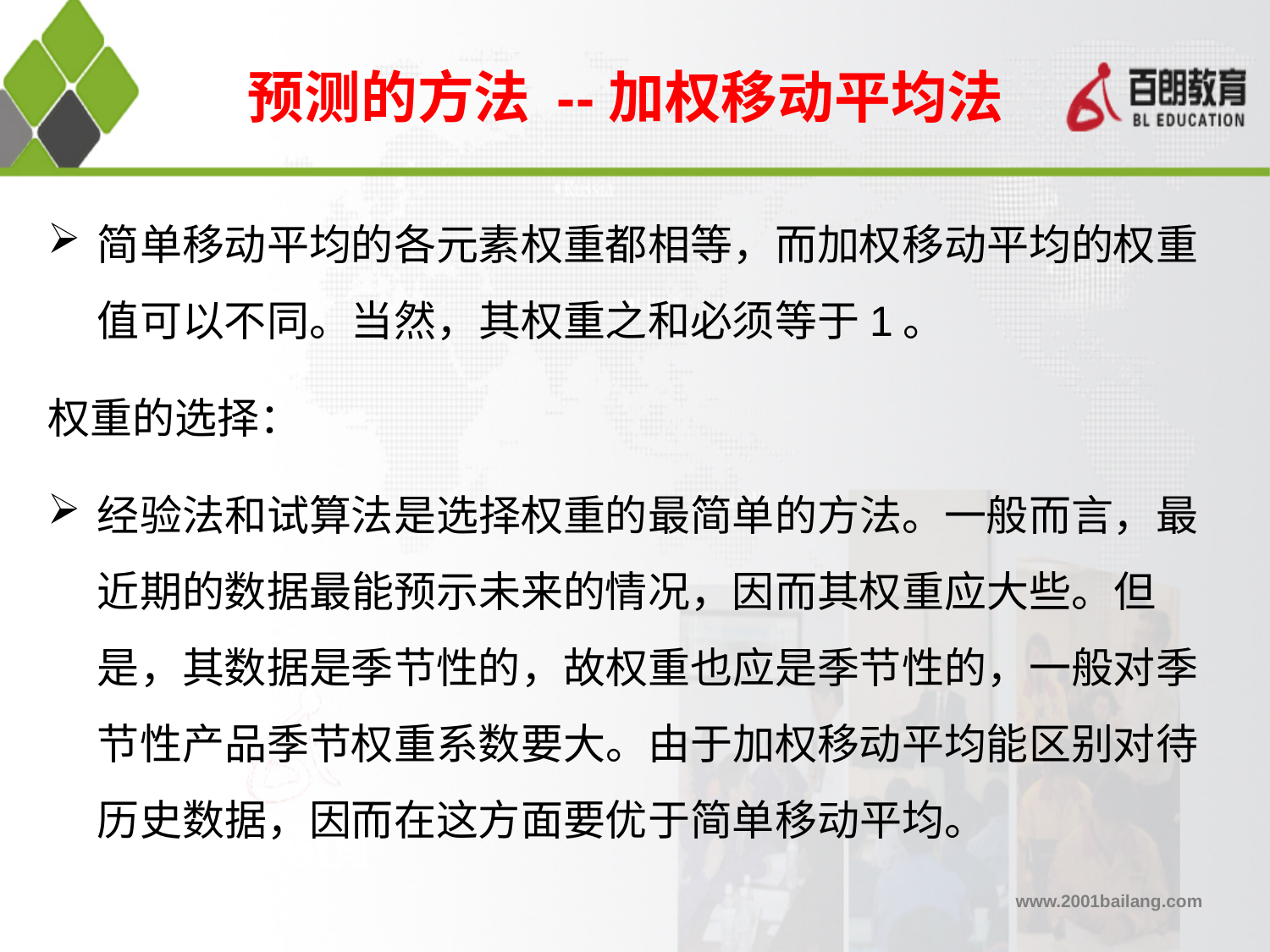

# 预测的方法 --加权移动平均法
简单移动平均的各元素权重都相等，而加权移动平均的权重值可以不同。当然，其权重之和必须等于1。
权重的选择：
经验法和试算法是选择权重的最简单的方法。一般而言，最近期的数据最能预示未来的情况，因而其权重应大些。但是，其数据是季节性的，故权重也应是季节性的，一般对季节性产品季节权重系数要大。由于加权移动平均能区别对待历史数据，因而在这方面要优于简单移动平均。